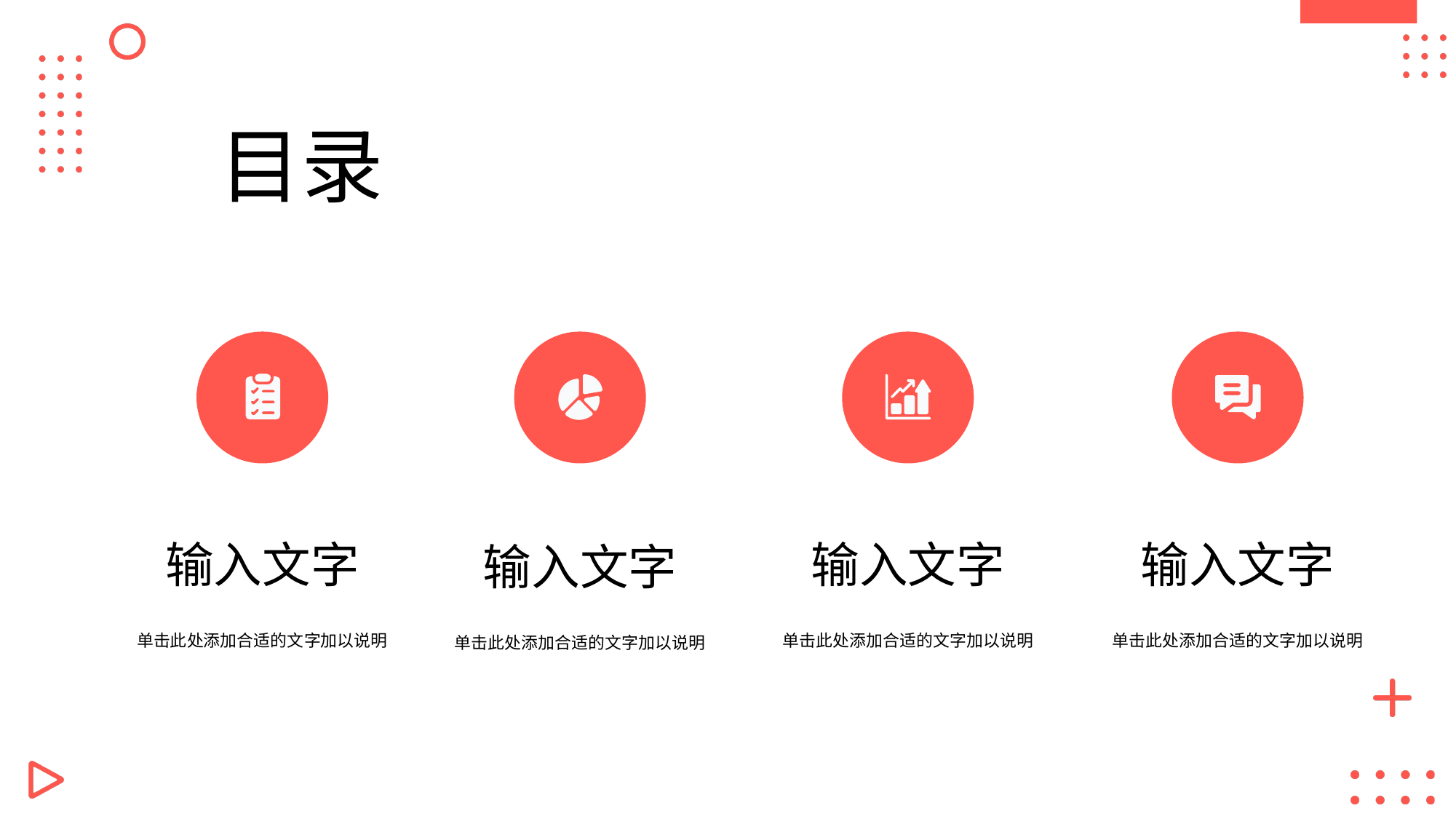

目录

输入文字
输入文字
输入文字
输入文字
单击此处添加合适的文字加以说明
单击此处添加合适的文字加以说明
单击此处添加合适的文字加以说明
单击此处添加合适的文字加以说明